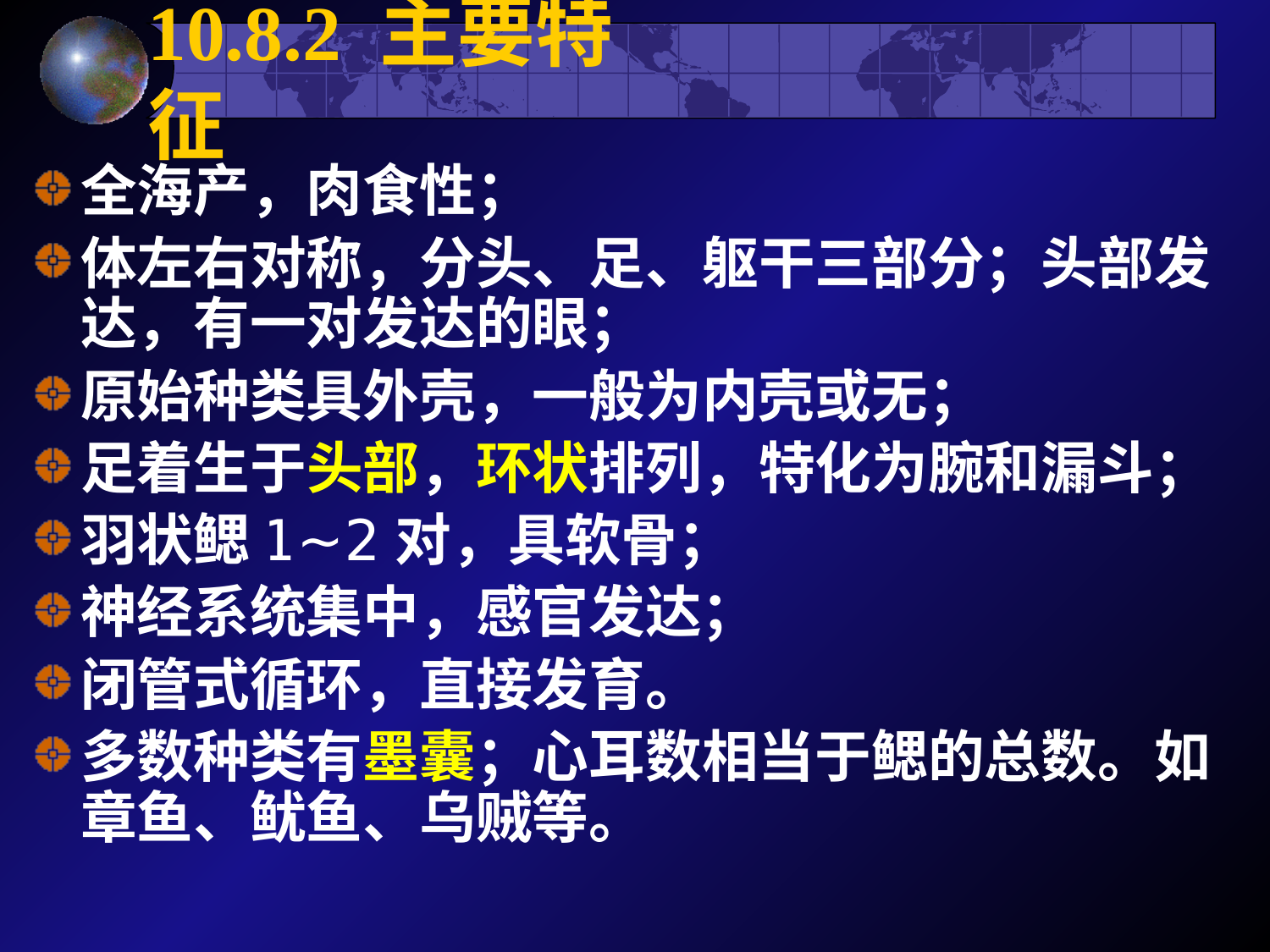

# 10.8.2 主要特征
全海产，肉食性；
体左右对称，分头、足、躯干三部分；头部发达，有一对发达的眼；
原始种类具外壳，一般为内壳或无；
足着生于头部，环状排列，特化为腕和漏斗；
羽状鳃1~2对，具软骨；
神经系统集中，感官发达；
闭管式循环，直接发育。
多数种类有墨囊；心耳数相当于鳃的总数。如章鱼、鱿鱼、乌贼等。